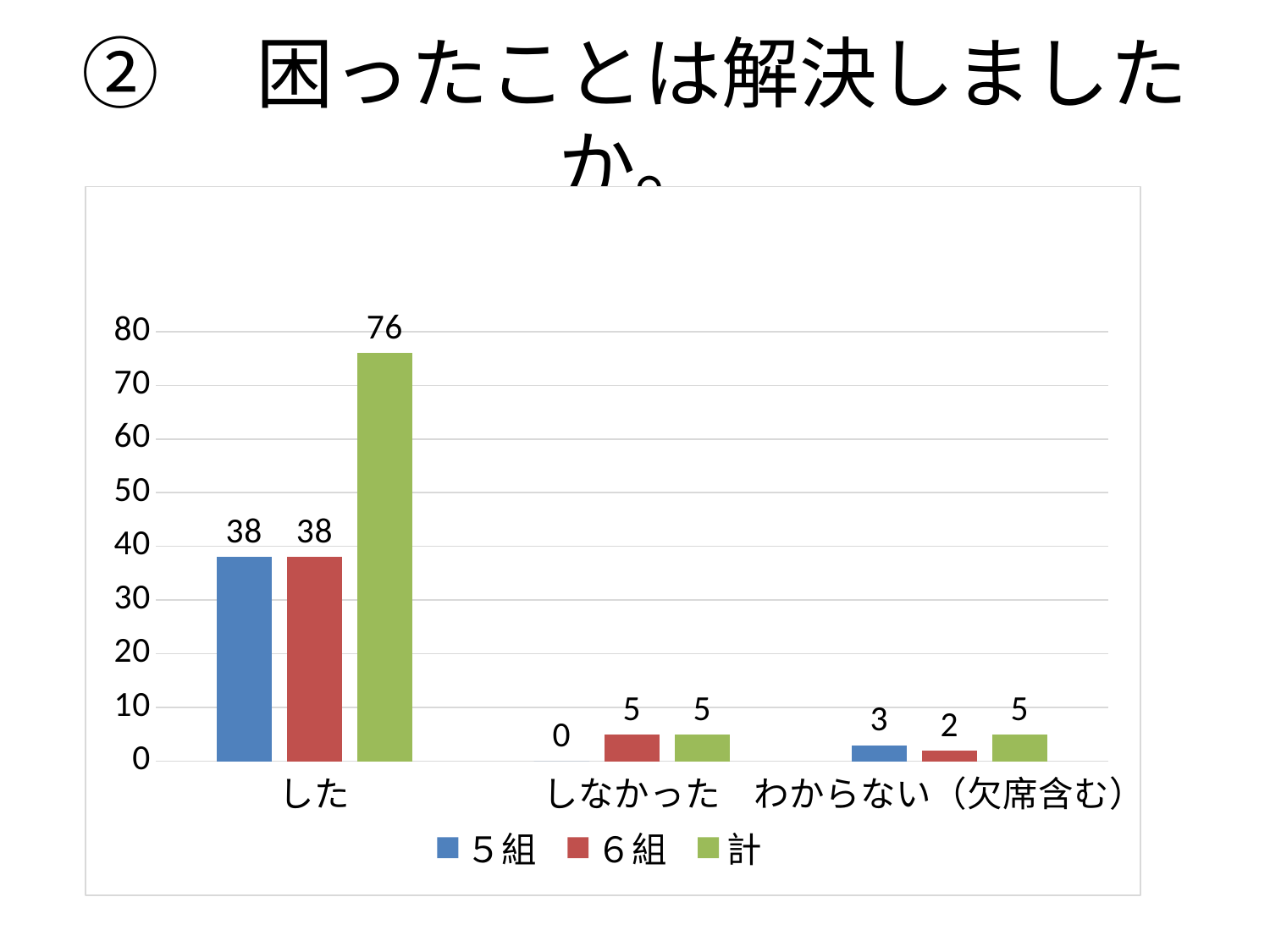

# ②　困ったことは解決しましたか。

### Chart

| Category | ５組 | ６組 | 計 |
|---|---|---|---|
| した | 38.0 | 38.0 | 76.0 |
| しなかった | 0.0 | 5.0 | 5.0 |
| わからない（欠席含む） | 3.0 | 2.0 | 5.0 |